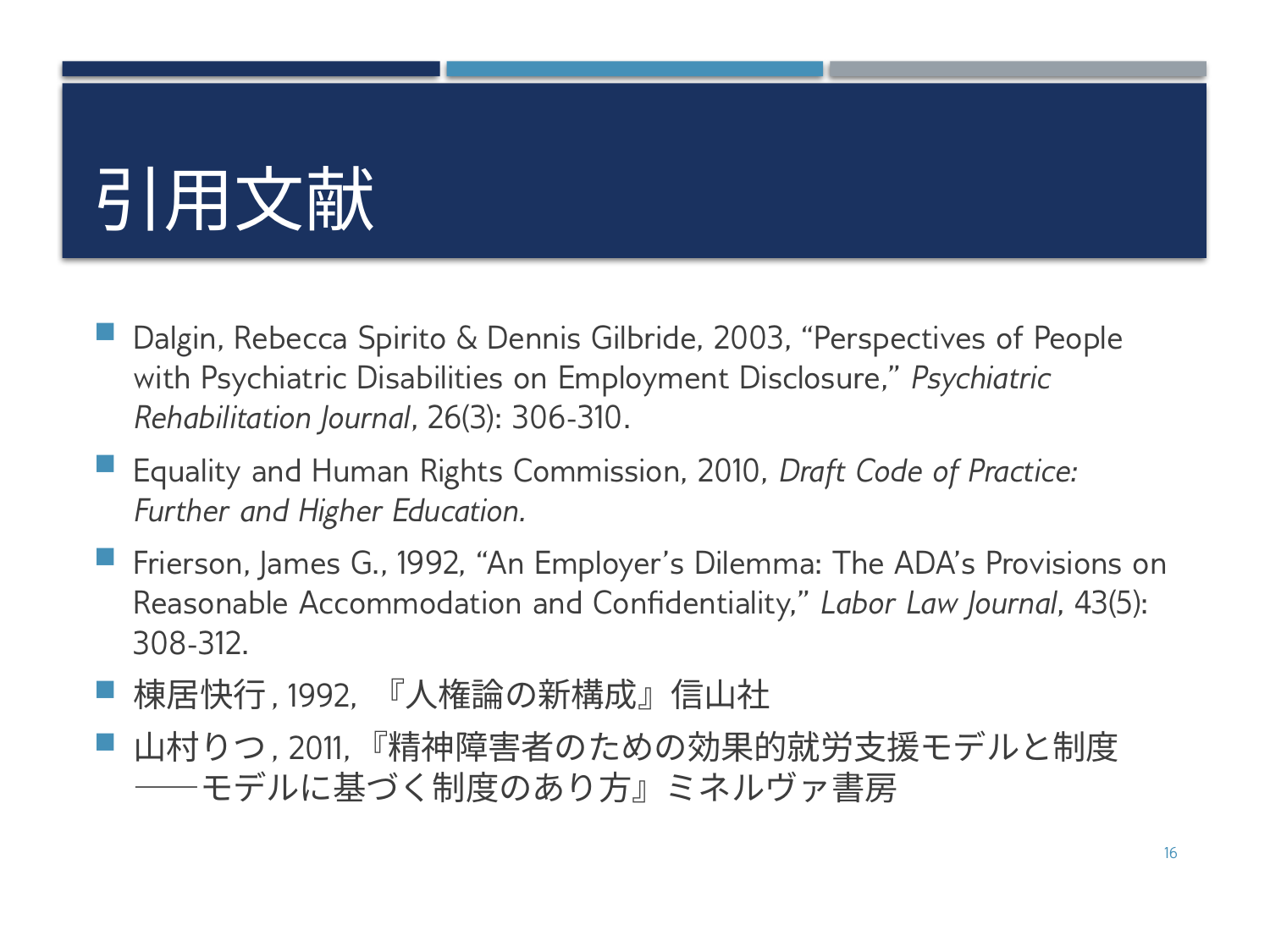

# 引用文献
Dalgin, Rebecca Spirito & Dennis Gilbride, 2003, “Perspectives of People with Psychiatric Disabilities on Employment Disclosure,” Psychiatric Rehabilitation Journal, 26(3): 306-310.
Equality and Human Rights Commission, 2010, Draft Code of Practice: Further and Higher Education.
Frierson, James G., 1992, “An Employer’s Dilemma: The ADA’s Provisions on Reasonable Accommodation and Confidentiality,” Labor Law Journal, 43(5): 308-312.
棟居快行, 1992, 『人権論の新構成』信山社
山村りつ, 2011,『精神障害者のための効果的就労支援モデルと制度――モデルに基づく制度のあり方』ミネルヴァ書房

16